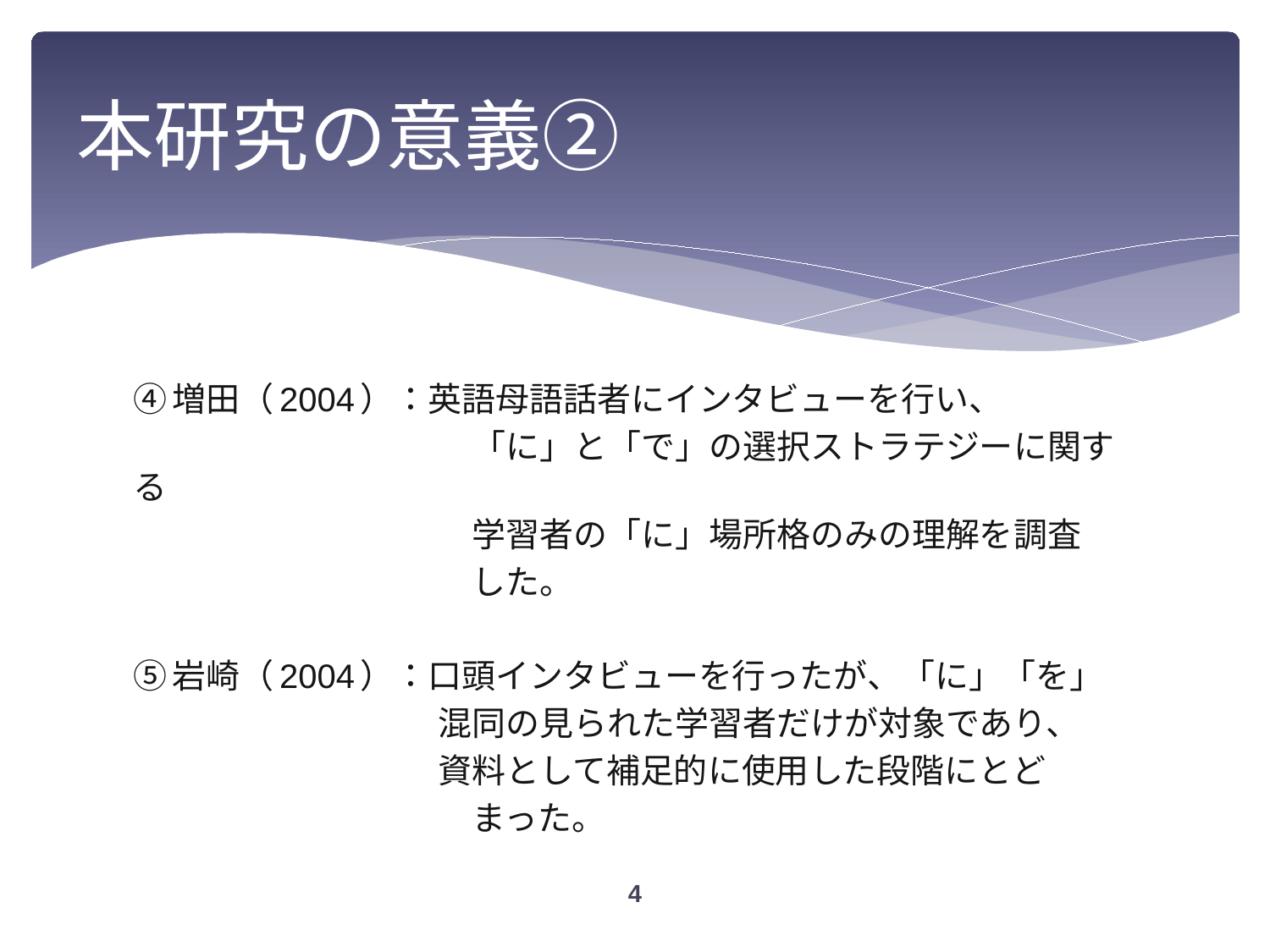

# 本研究の意義②
④増田（2004）：英語母語話者にインタビューを行い、
　　　　　　　　　　「に」と「で」の選択ストラテジーに関する
　　　　　　　　　　学習者の「に」場所格のみの理解を調査
　　　　　　　　　　した。

⑤岩崎（2004）：口頭インタビューを行ったが、「に」「を」
　　　　　　　　　混同の見られた学習者だけが対象であり、
　　　　　　　　　資料として補足的に使用した段階にとど
　　　　　　　　　　まった。

4